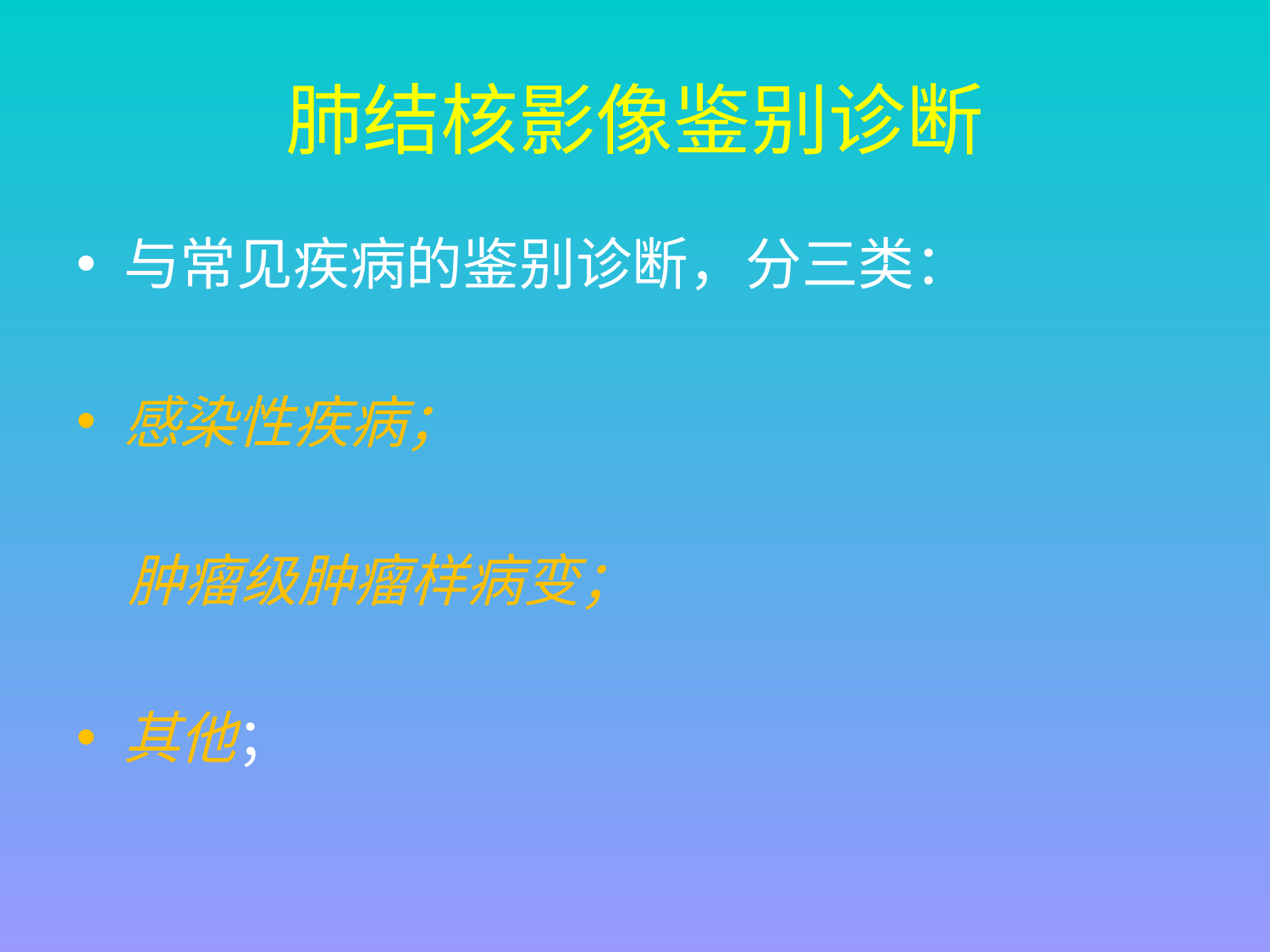

# 肺结核影像鉴别诊断
与常见疾病的鉴别诊断，分三类：

感染性疾病；

   肿瘤级肿瘤样病变；

其他；